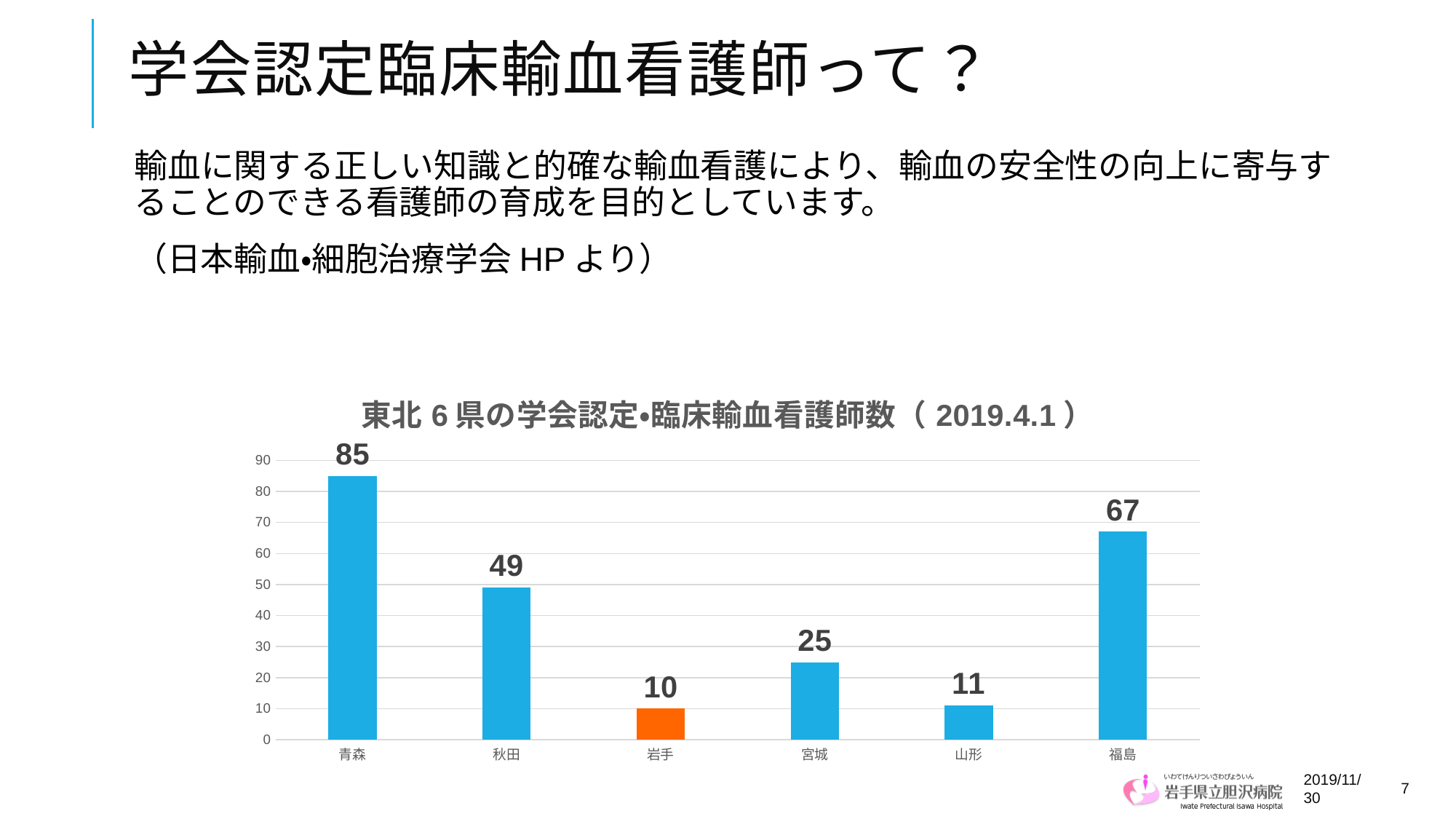

# 学会認定臨床輸血看護師って？
輸血に関する正しい知識と的確な輸血看護により、輸血の安全性の向上に寄与することのできる看護師の育成を目的としています。
（日本輸血・細胞治療学会HPより）

### Chart: 東北6県の学会認定・臨床輸血看護師数（2019.4.1）

| Category |  |
|---|---|
| 青森 | 85.0 |
| 秋田 | 49.0 |
| 岩手 | 10.0 |
| 宮城 | 25.0 |
| 山形 | 11.0 |
| 福島 | 67.0 |
2019/11/30
7